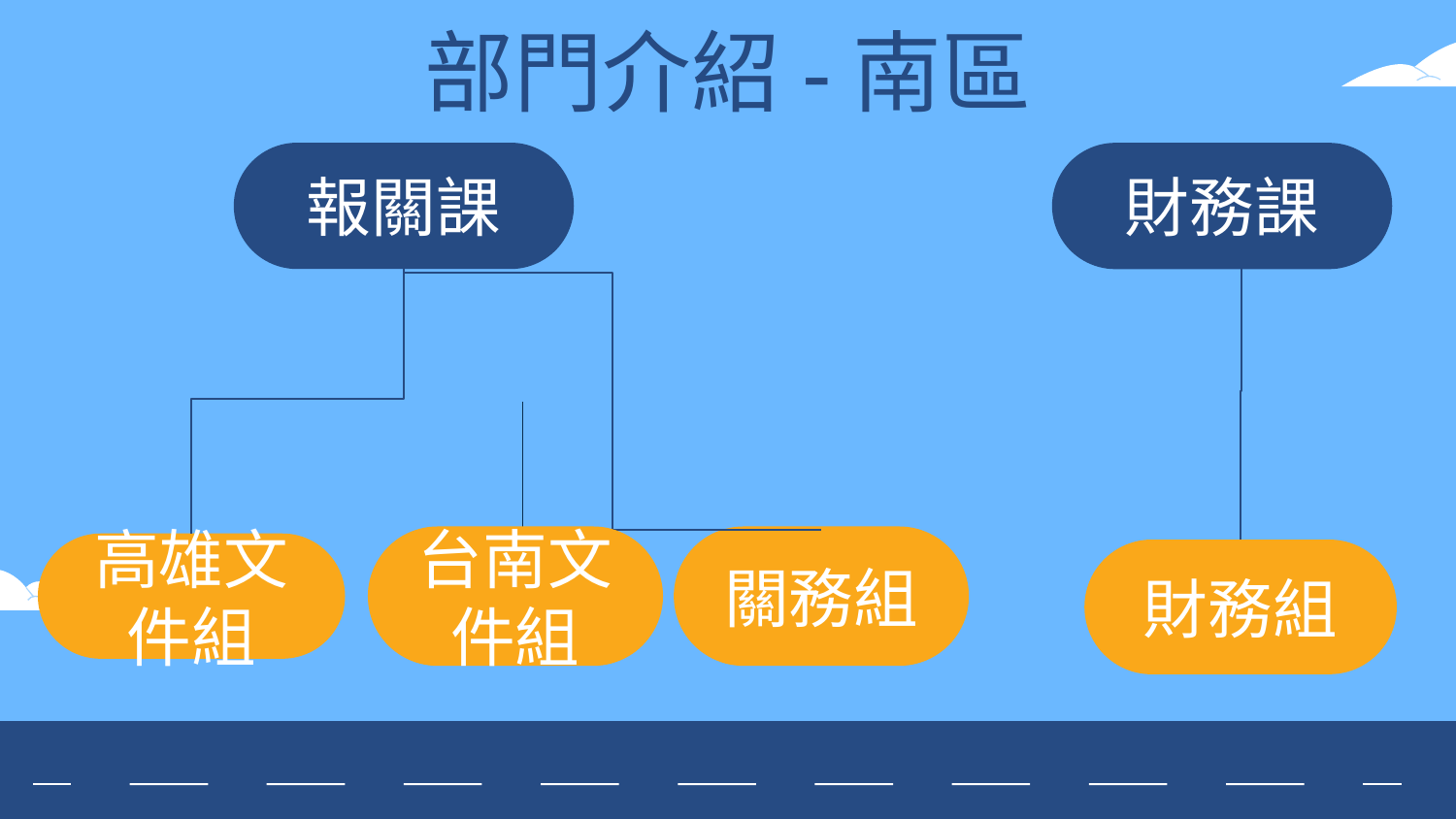

# 部門介紹-南區
報關課
財務課
台南文件組
關務組
高雄文件組
財務組